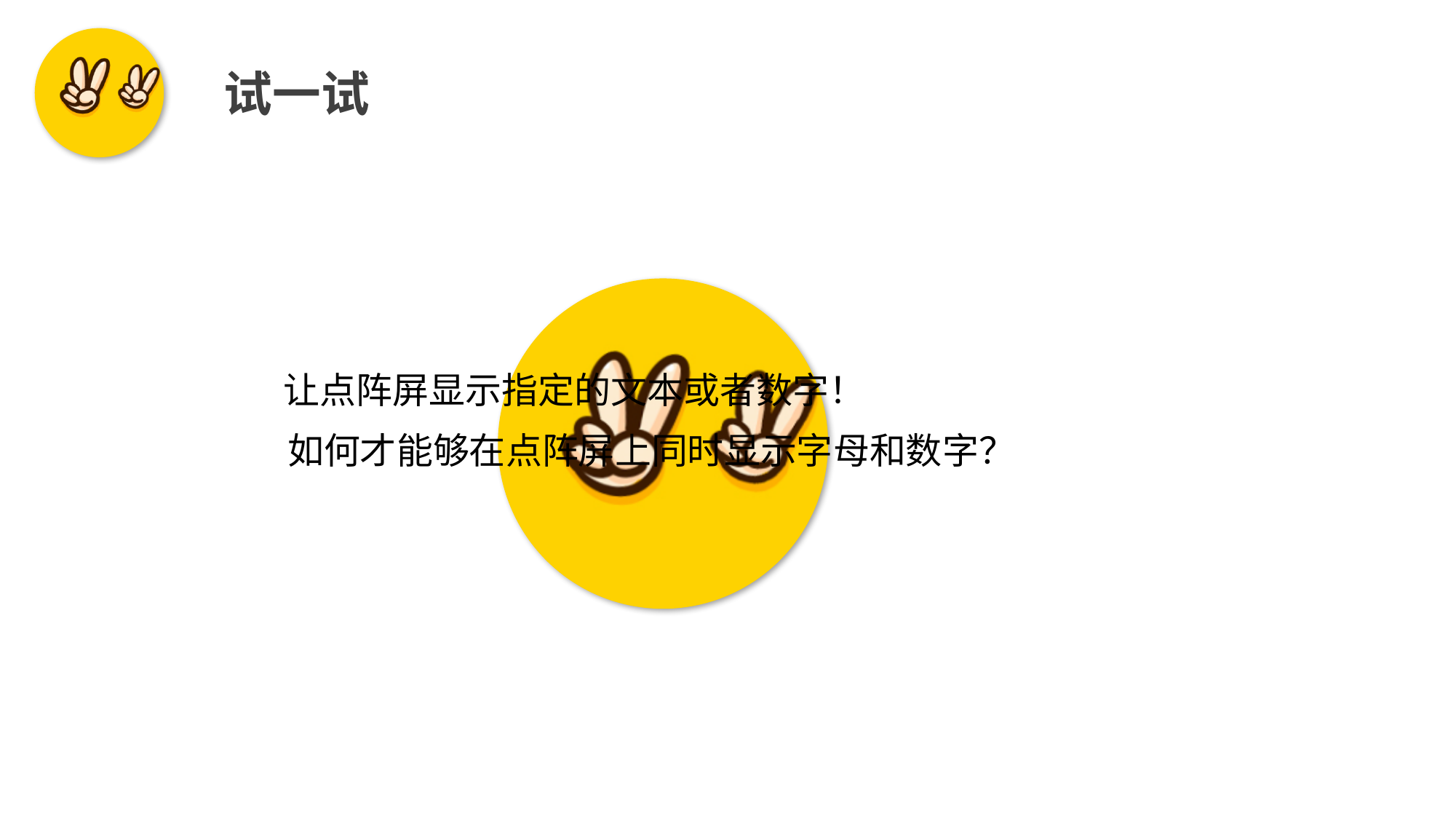

试一试

让点阵屏显示指定的文本或者数字！
如何才能够在点阵屏上同时显示字母和数字？